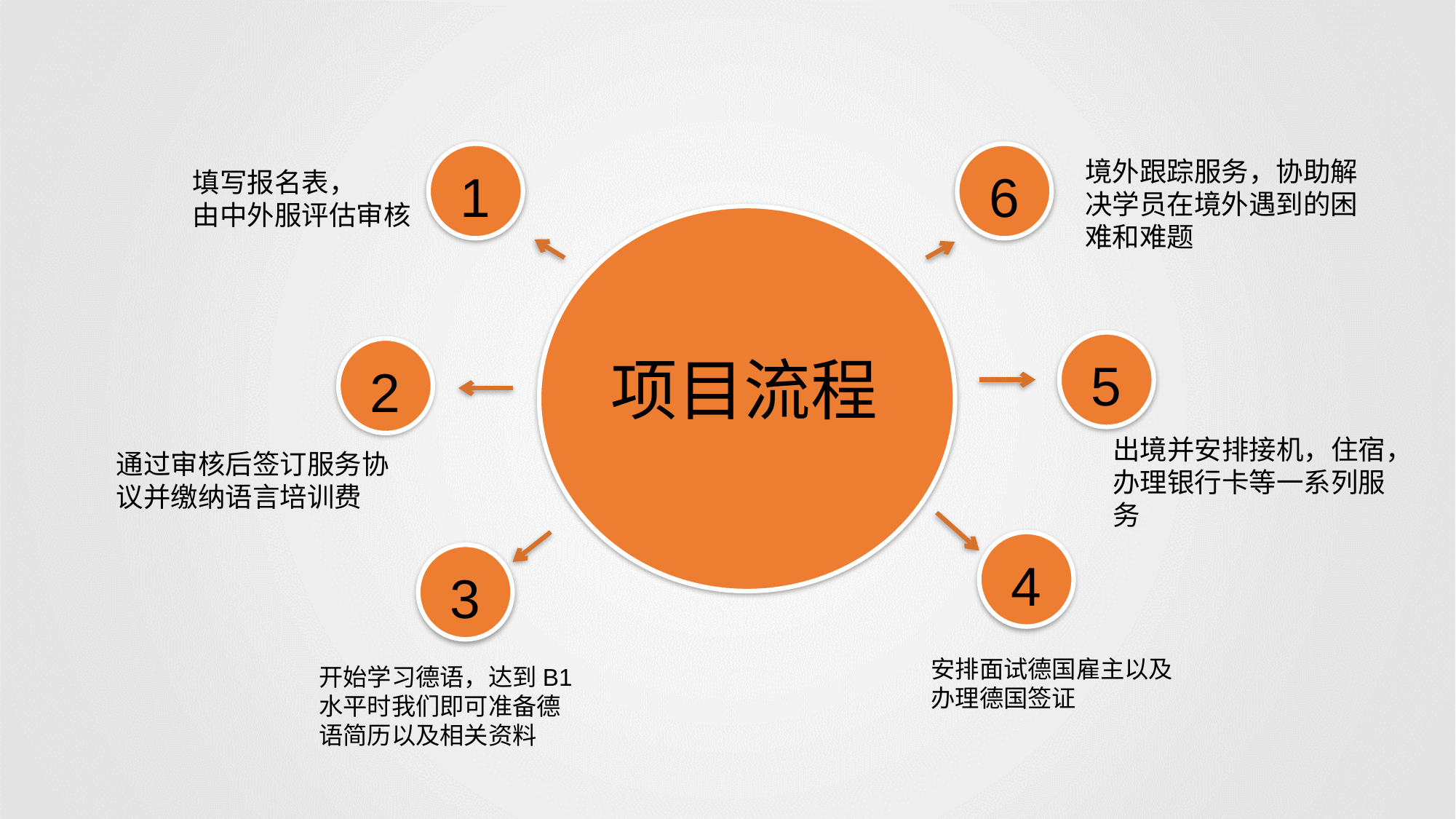

1
6
境外跟踪服务，协助解
决学员在境外遇到的困
难和难题
填写报名表，
由中外服评估审核

项目流程
5
2
出境并安排接机，住宿，办理银行卡等一系列服务
通过审核后签订服务协
议并缴纳语言培训费
4
3
安排面试德国雇主以及
办理德国签证
开始学习德语，达到B1水平时我们即可准备德
语简历以及相关资料